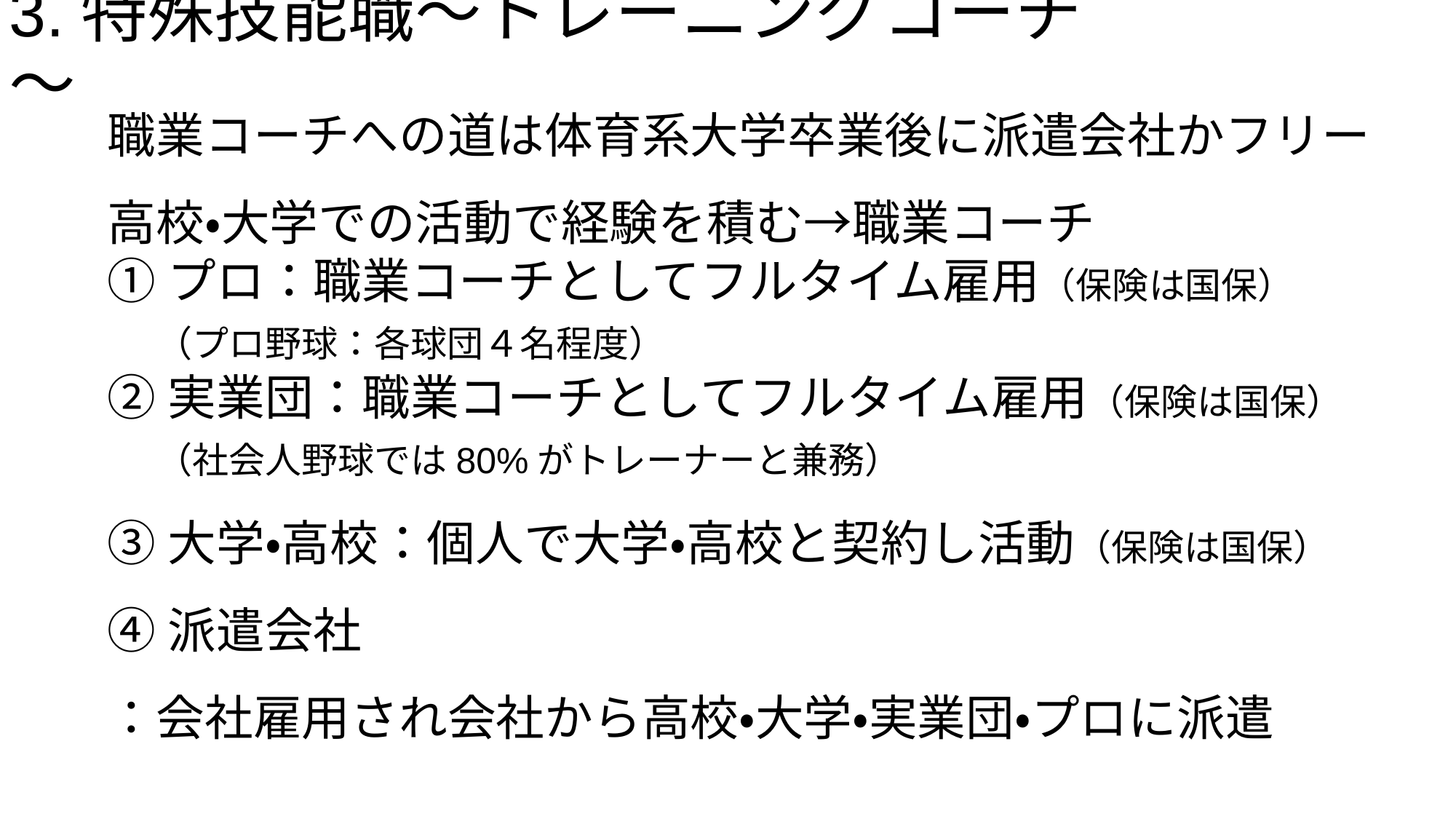

# 3.特殊技能職〜トレーニングコーチ〜
職業コーチへの道は体育系大学卒業後に派遣会社かフリー
高校・大学での活動で経験を積む→職業コーチ
①プロ：職業コーチとしてフルタイム雇用（保険は国保）
　（プロ野球：各球団４名程度）
②実業団：職業コーチとしてフルタイム雇用（保険は国保）
　（社会人野球では80%がトレーナーと兼務）
③大学・高校：個人で大学・高校と契約し活動（保険は国保）
④派遣会社
：会社雇用され会社から高校・大学・実業団・プロに派遣